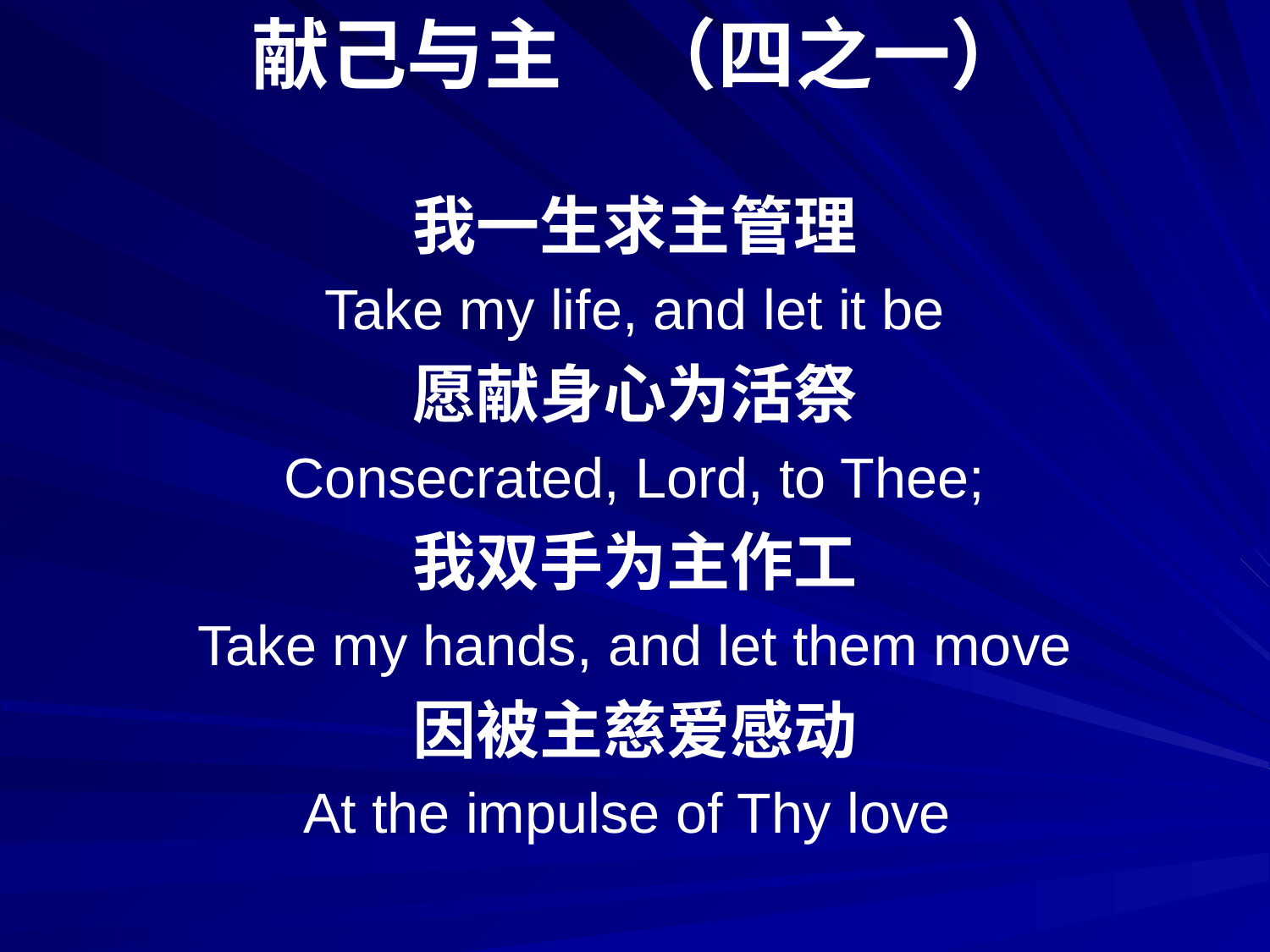

献己与主　（四之一）
我一生求主管理
Take my life, and let it be
愿献身心为活祭
Consecrated, Lord, to Thee;
我双手为主作工
Take my hands, and let them move
因被主慈爱感动
At the impulse of Thy love